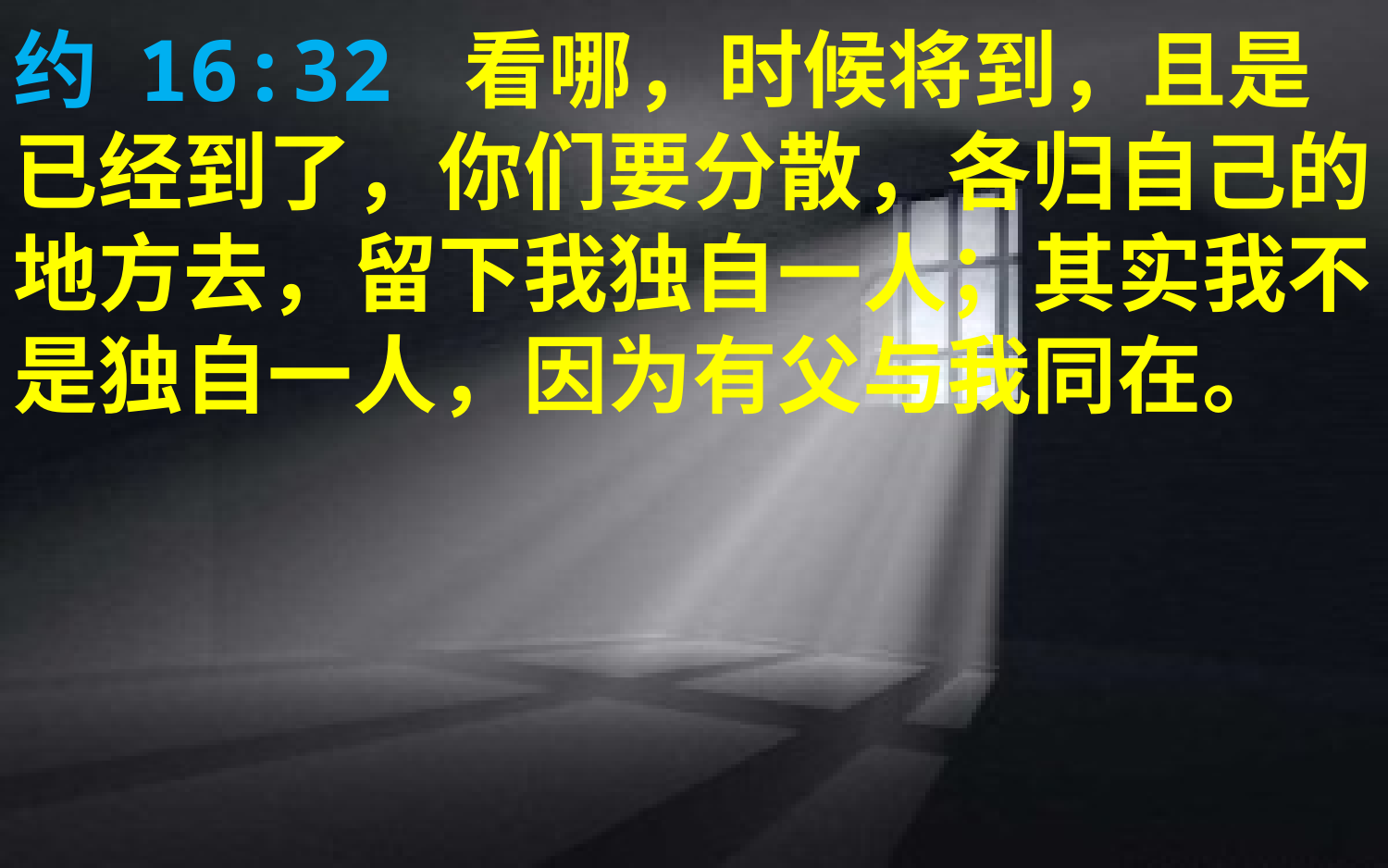

约 16:32 看哪，时候将到，且是已经到了，你们要分散，各归自己的地方去，留下我独自一人；其实我不是独自一人，因为有父与我同在。